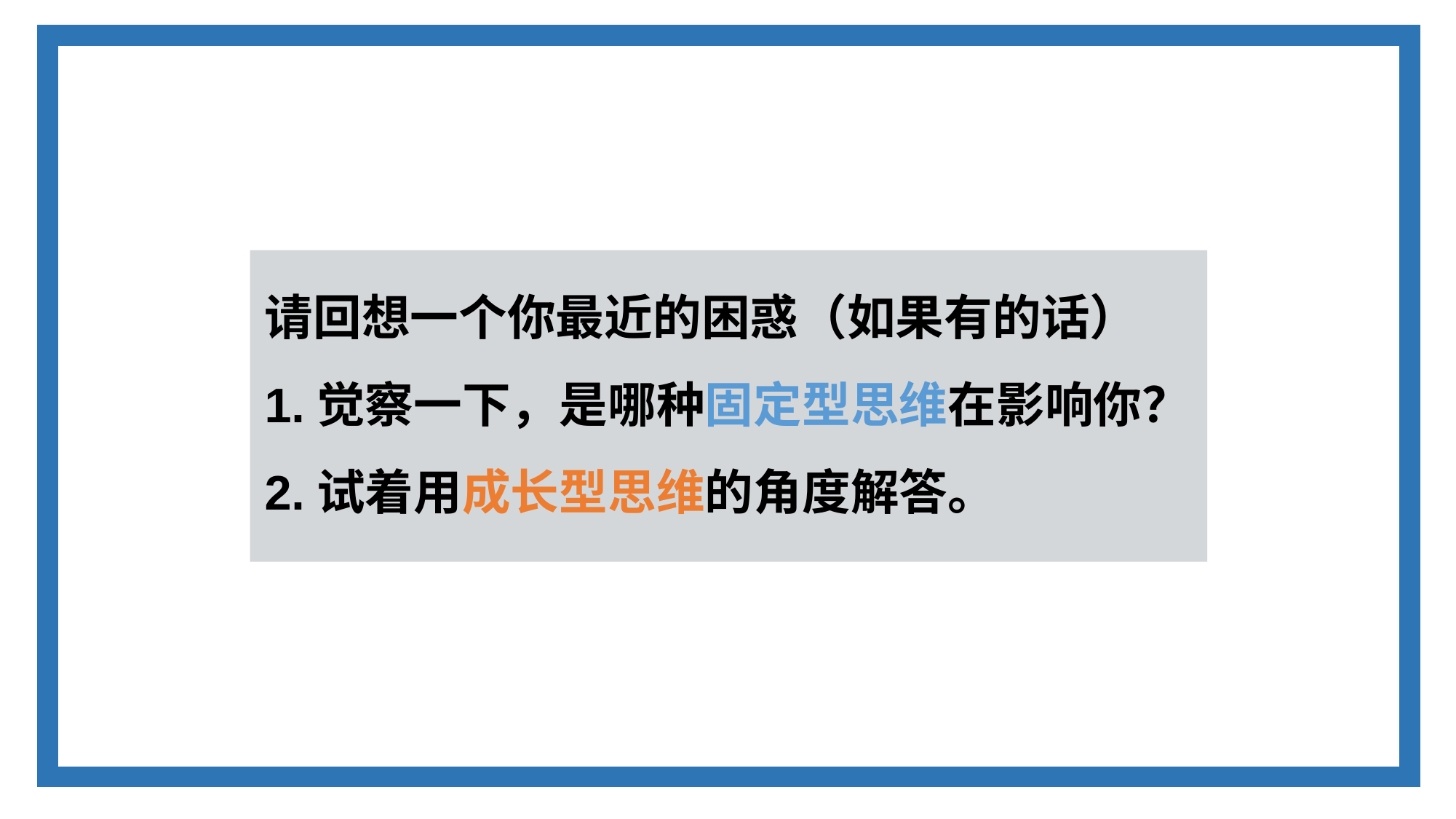

请回想一个你最近的困惑（如果有的话）
1.觉察一下，是哪种固定型思维在影响你？
2.试着用成长型思维的角度解答。